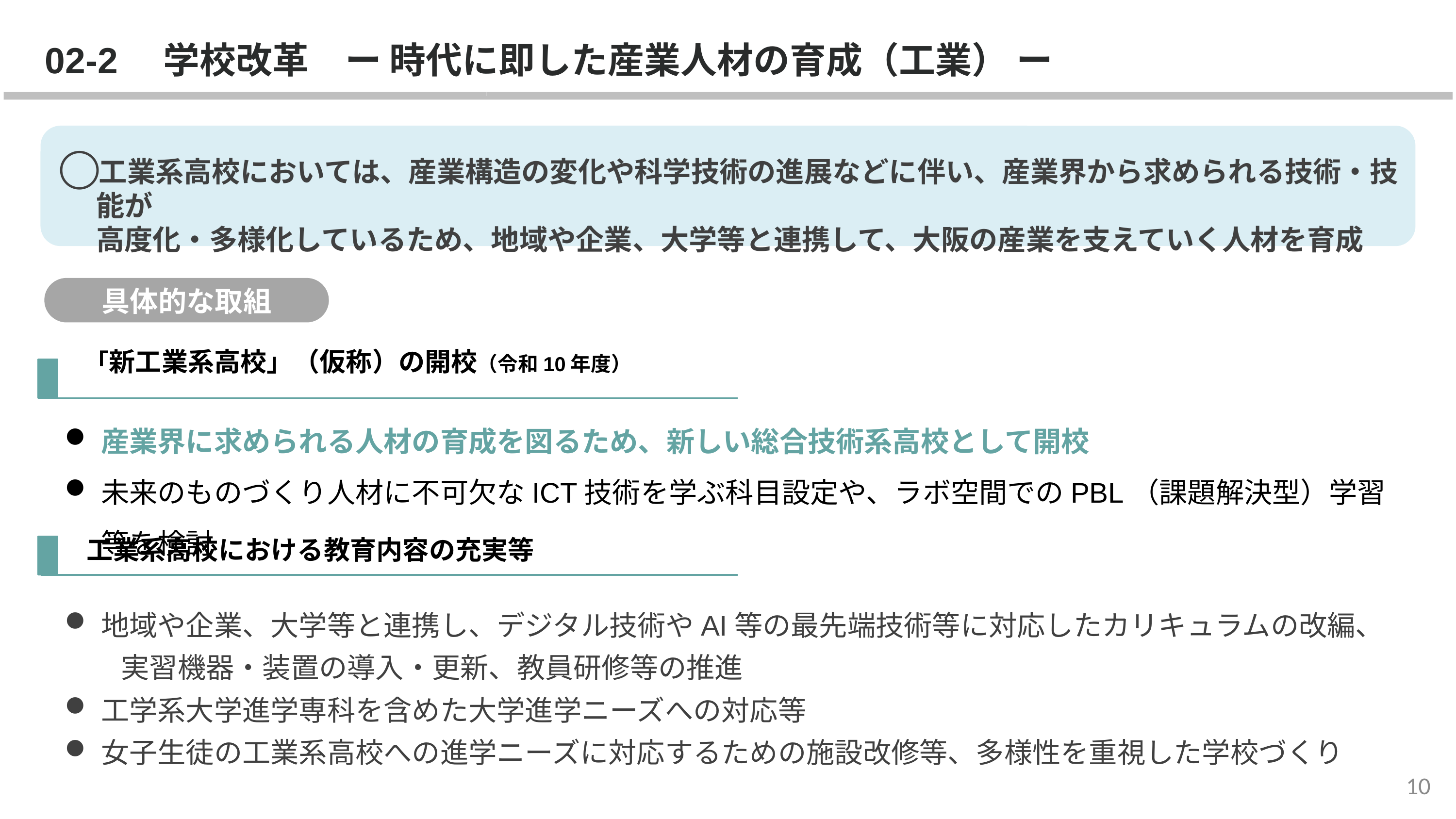

02-2　学校改革　ー 時代に即した産業人材の育成（工業） ー

工業系高校においては、産業構造の変化や科学技術の進展などに伴い、産業界から求められる技術・技能が
高度化・多様化しているため、地域や企業、大学等と連携して、大阪の産業を支えていく人材を育成
具体的な取組
　「新工業系高校」（仮称）の開校（令和10年度）

産業界に求められる人材の育成を図るため、新しい総合技術系高校として開校
未来のものづくり人材に不可欠なICT技術を学ぶ科目設定や、ラボ空間でのPBL（課題解決型）学習等を検討
　工業系高校における教育内容の充実等

地域や企業、大学等と連携し、デジタル技術やAI等の最先端技術等に対応したカリキュラムの改編、
　　実習機器・装置の導入・更新、教員研修等の推進
工学系大学進学専科を含めた大学進学ニーズへの対応等
女子生徒の工業系高校への進学ニーズに対応するための施設改修等、多様性を重視した学校づくり
10